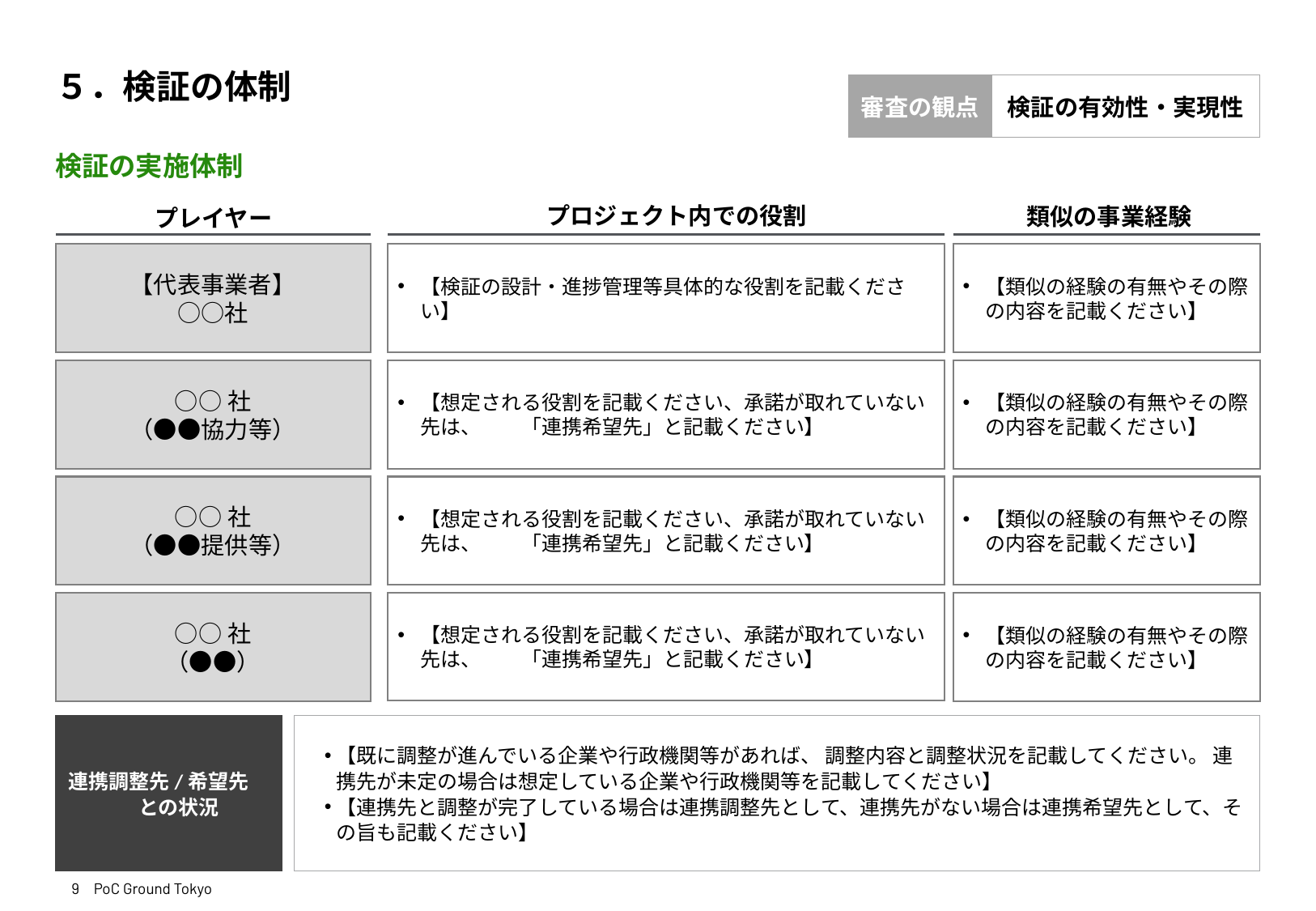

# ５．検証の体制
審査の観点
検証の有効性・実現性
検証の実施体制
プロジェクト内での役割
類似の事業経験
プレイヤー
【代表事業者】
○○社
【検証の設計・進捗管理等具体的な役割を記載ください】
【類似の経験の有無やその際の内容を記載ください】
○○社
（●●協力等）
【想定される役割を記載ください、承諾が取れていない先は、　　「連携希望先」と記載ください】
【類似の経験の有無やその際の内容を記載ください】
○○社
（●●提供等）
【想定される役割を記載ください、承諾が取れていない先は、　　「連携希望先」と記載ください】
【類似の経験の有無やその際の内容を記載ください】
○○社
（●●）
【想定される役割を記載ください、承諾が取れていない先は、　　「連携希望先」と記載ください】
【類似の経験の有無やその際の内容を記載ください】
連携調整先/希望先　　との状況
【既に調整が進んでいる企業や行政機関等があれば、 調整内容と調整状況を記載してください。 連携先が未定の場合は想定している企業や行政機関等を記載してください】
【連携先と調整が完了している場合は連携調整先として、連携先がない場合は連携希望先として、その旨も記載ください】
9
PoC Ground Tokyo